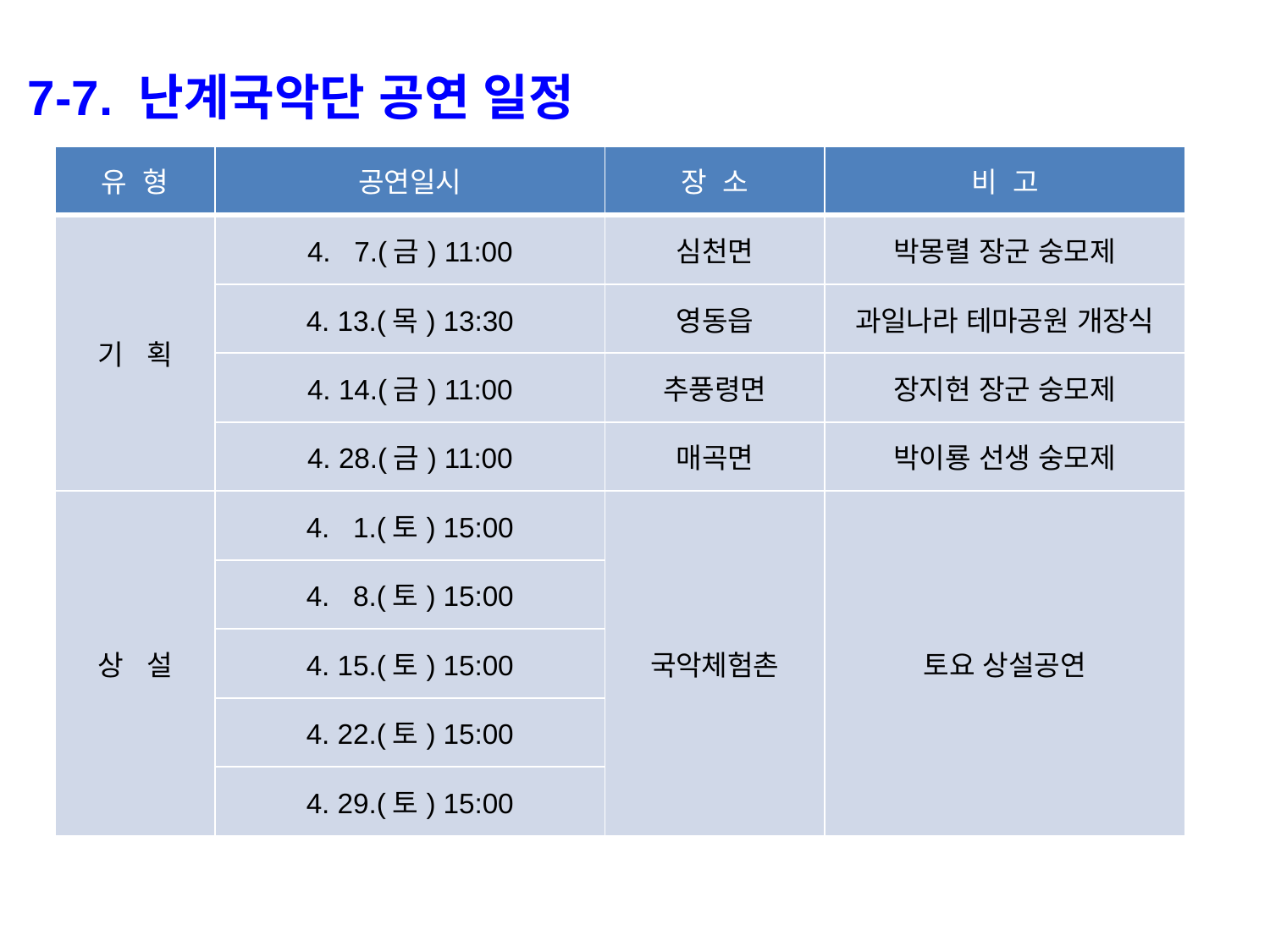

7-7. 난계국악단 공연 일정
| 유 형 | 공연일시 | 장 소 | 비 고 |
| --- | --- | --- | --- |
| 기 획 | 4. 7.(금) 11:00 | 심천면 | 박몽렬 장군 숭모제 |
|  | 4. 13.(목) 13:30 | 영동읍 | 과일나라 테마공원 개장식 |
|  | 4. 14.(금) 11:00 | 추풍령면 | 장지현 장군 숭모제 |
|  | 4. 28.(금) 11:00 | 매곡면 | 박이룡 선생 숭모제 |
| 상 설 | 4. 1.(토) 15:00 | 국악체험촌 | 토요 상설공연 |
|  | 4. 8.(토) 15:00 |  |  |
|  | 4. 15.(토) 15:00 |  |  |
|  | 4. 22.(토) 15:00 |  |  |
|  | 4. 29.(토) 15:00 |  |  |